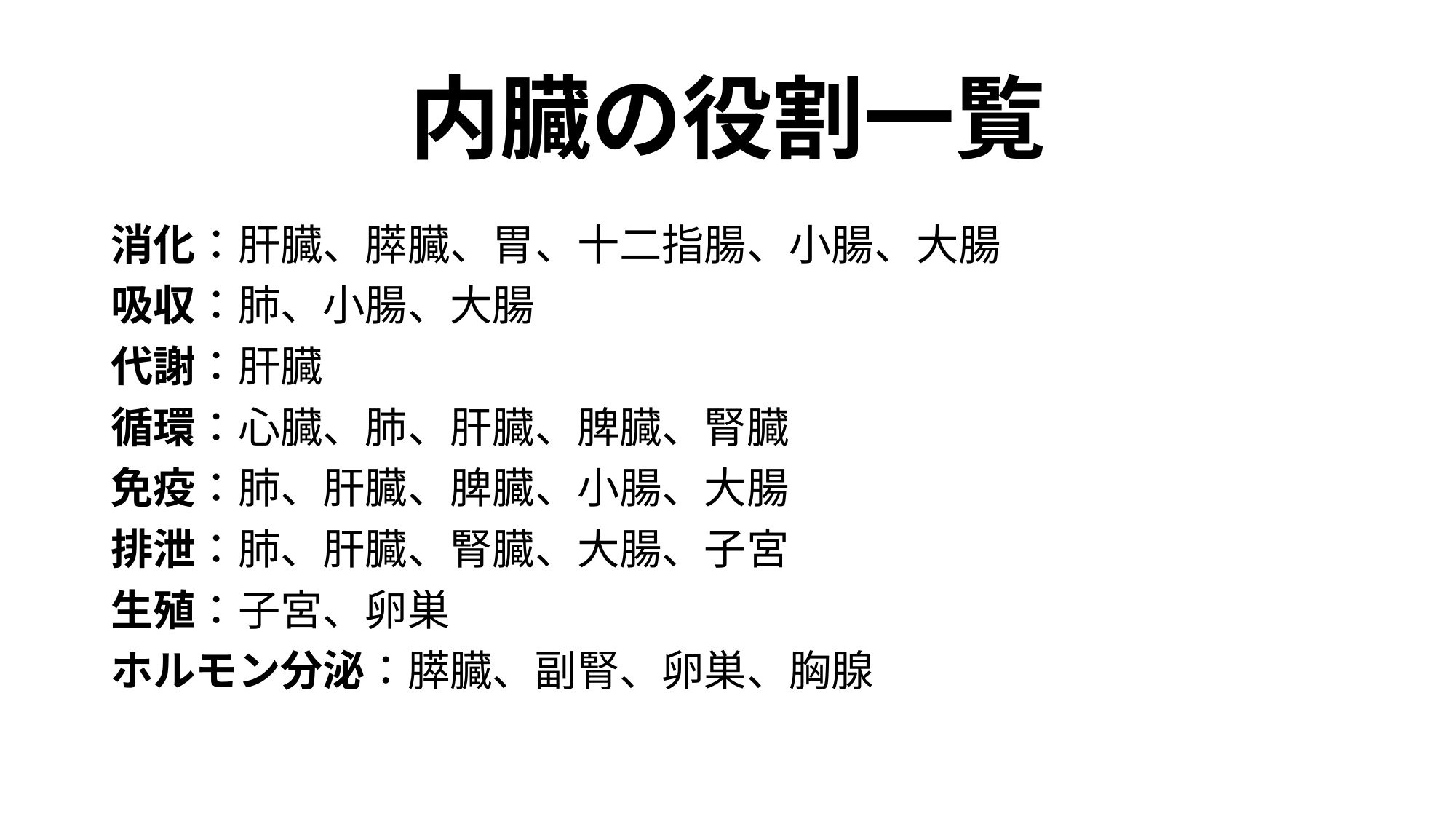

# 内臓の役割一覧
消化：肝臓、膵臓、胃、十二指腸、小腸、大腸
吸収：肺、小腸、大腸
代謝：肝臓
循環：心臓、肺、肝臓、脾臓、腎臓
免疫：肺、肝臓、脾臓、小腸、大腸
排泄：肺、肝臓、腎臓、大腸、子宮
生殖：子宮、卵巣
ホルモン分泌：膵臓、副腎、卵巣、胸腺